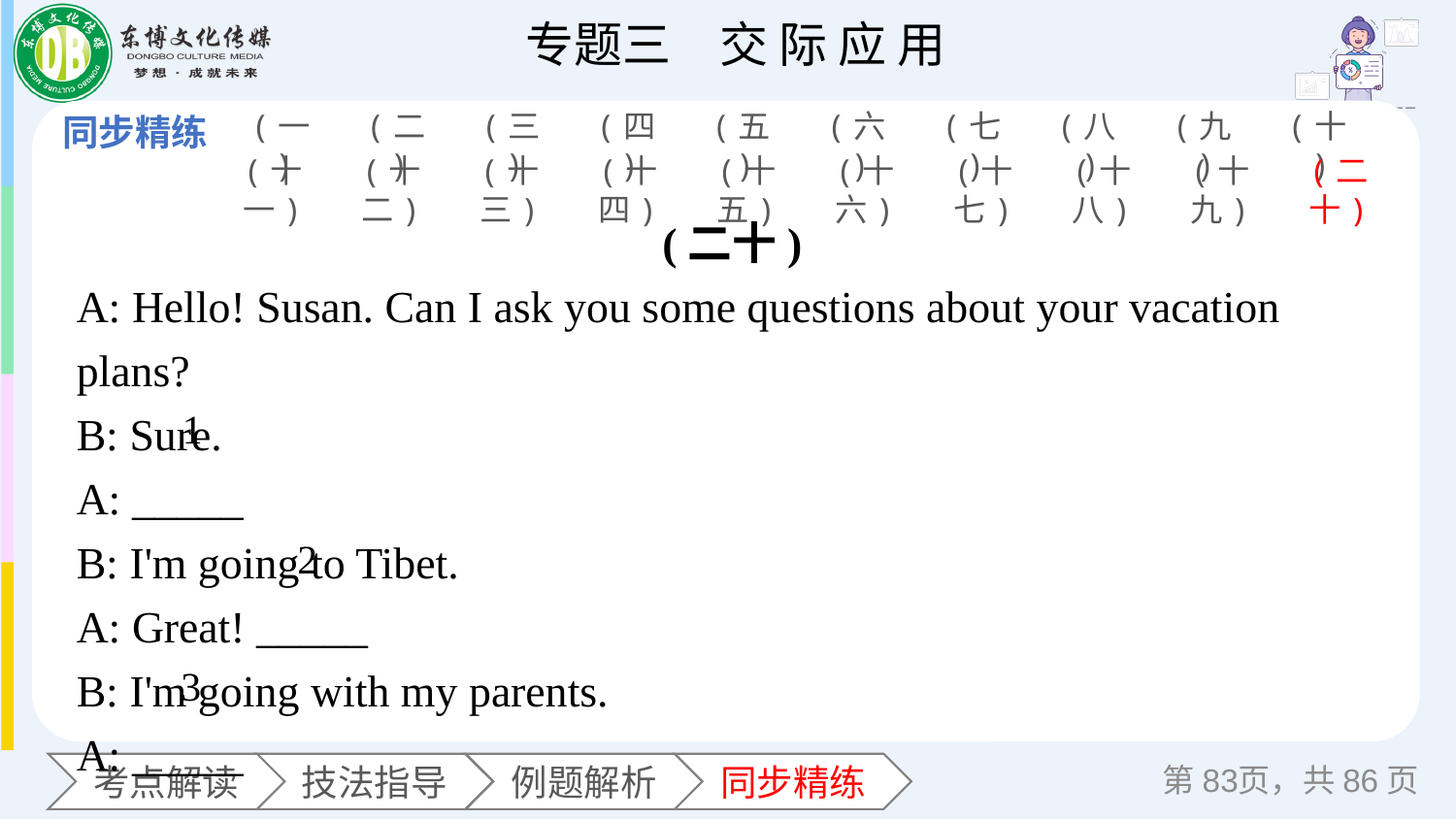

(一)
(二)
(三)
(四)
(五)
(六)
(七)
(八)
(九)
(十)
(十一)
(十二)
(十三)
(十四)
(十五)
(十六)
(十七)
(十八)
(十九)
(二十)
(二十)
A: Hello! Susan. Can I ask you some questions about your vacation plans?
B: Sure.
A: _____
B: I'm going to Tibet.
A: Great! _____
B: I'm going with my parents.
A: _____
1
2
3
第83页，共86页